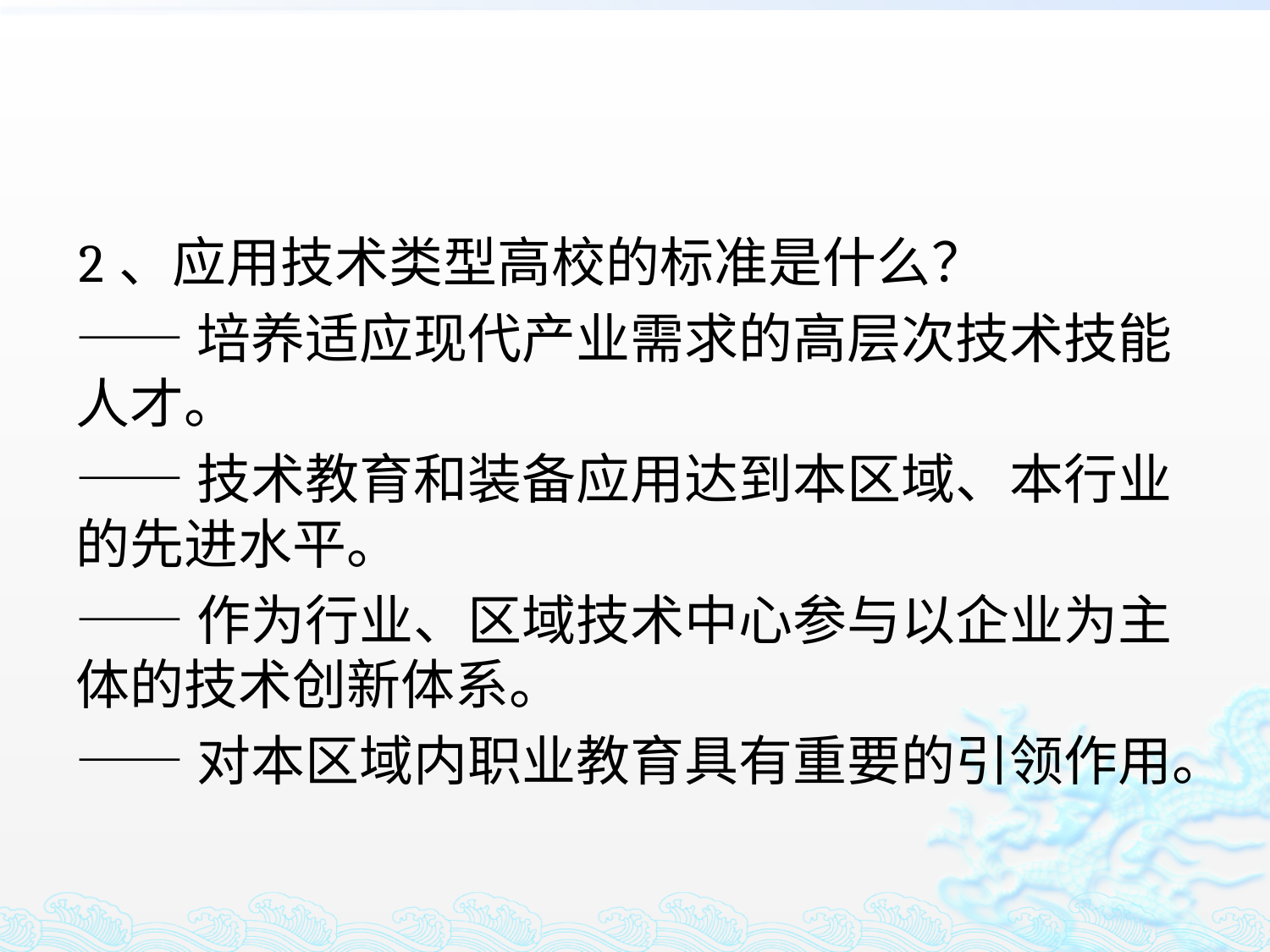

#
2、应用技术类型高校的标准是什么？
——培养适应现代产业需求的高层次技术技能人才。
——技术教育和装备应用达到本区域、本行业的先进水平。
——作为行业、区域技术中心参与以企业为主体的技术创新体系。
——对本区域内职业教育具有重要的引领作用。